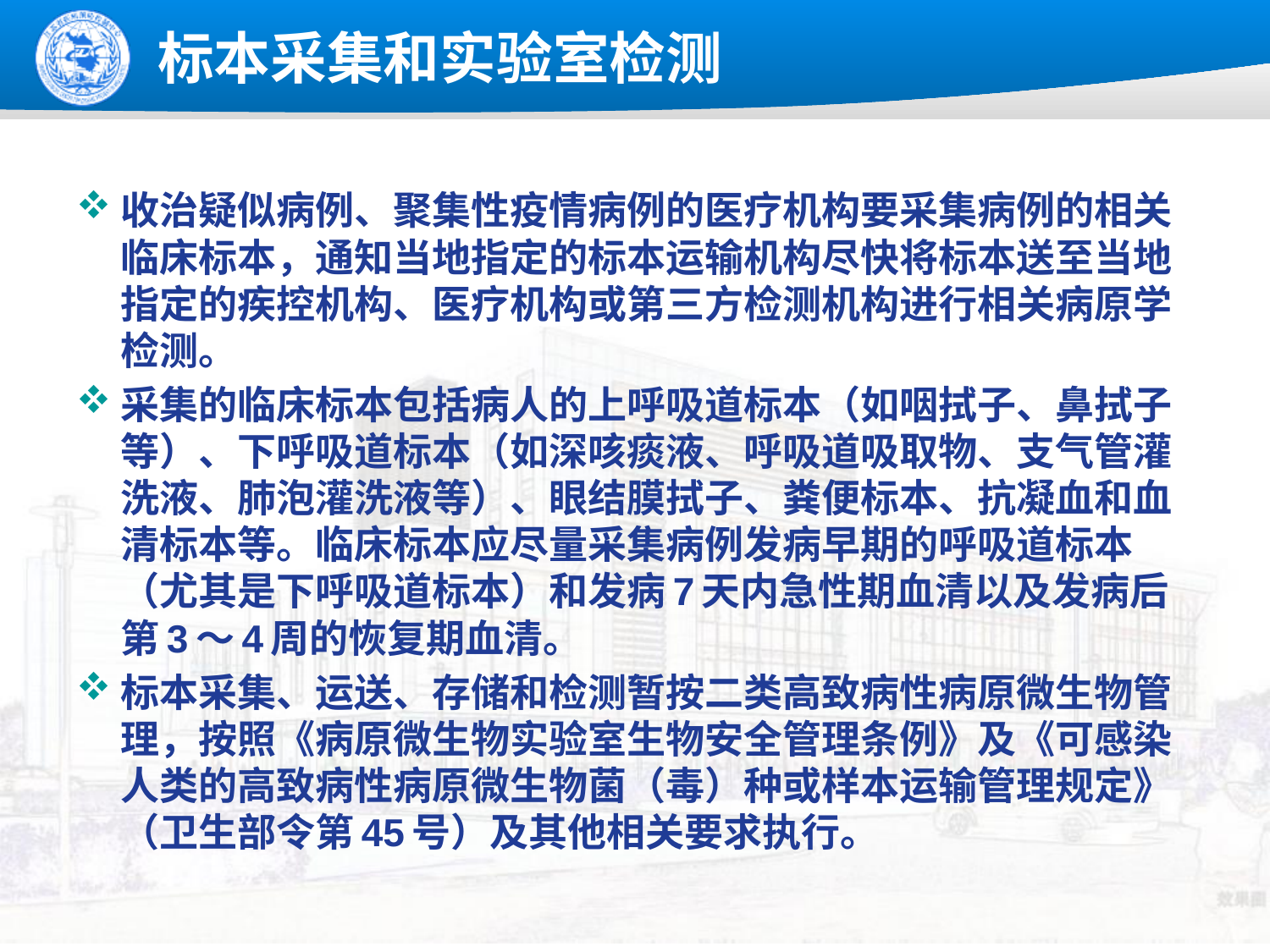

# 标本采集和实验室检测
收治疑似病例、聚集性疫情病例的医疗机构要采集病例的相关临床标本，通知当地指定的标本运输机构尽快将标本送至当地指定的疾控机构、医疗机构或第三方检测机构进行相关病原学检测。
采集的临床标本包括病人的上呼吸道标本（如咽拭子、鼻拭子等）、下呼吸道标本（如深咳痰液、呼吸道吸取物、支气管灌洗液、肺泡灌洗液等）、眼结膜拭子、粪便标本、抗凝血和血清标本等。临床标本应尽量采集病例发病早期的呼吸道标本（尤其是下呼吸道标本）和发病7天内急性期血清以及发病后第3～4周的恢复期血清。
标本采集、运送、存储和检测暂按二类高致病性病原微生物管理，按照《病原微生物实验室生物安全管理条例》及《可感染人类的高致病性病原微生物菌（毒）种或样本运输管理规定》（卫生部令第45号）及其他相关要求执行。